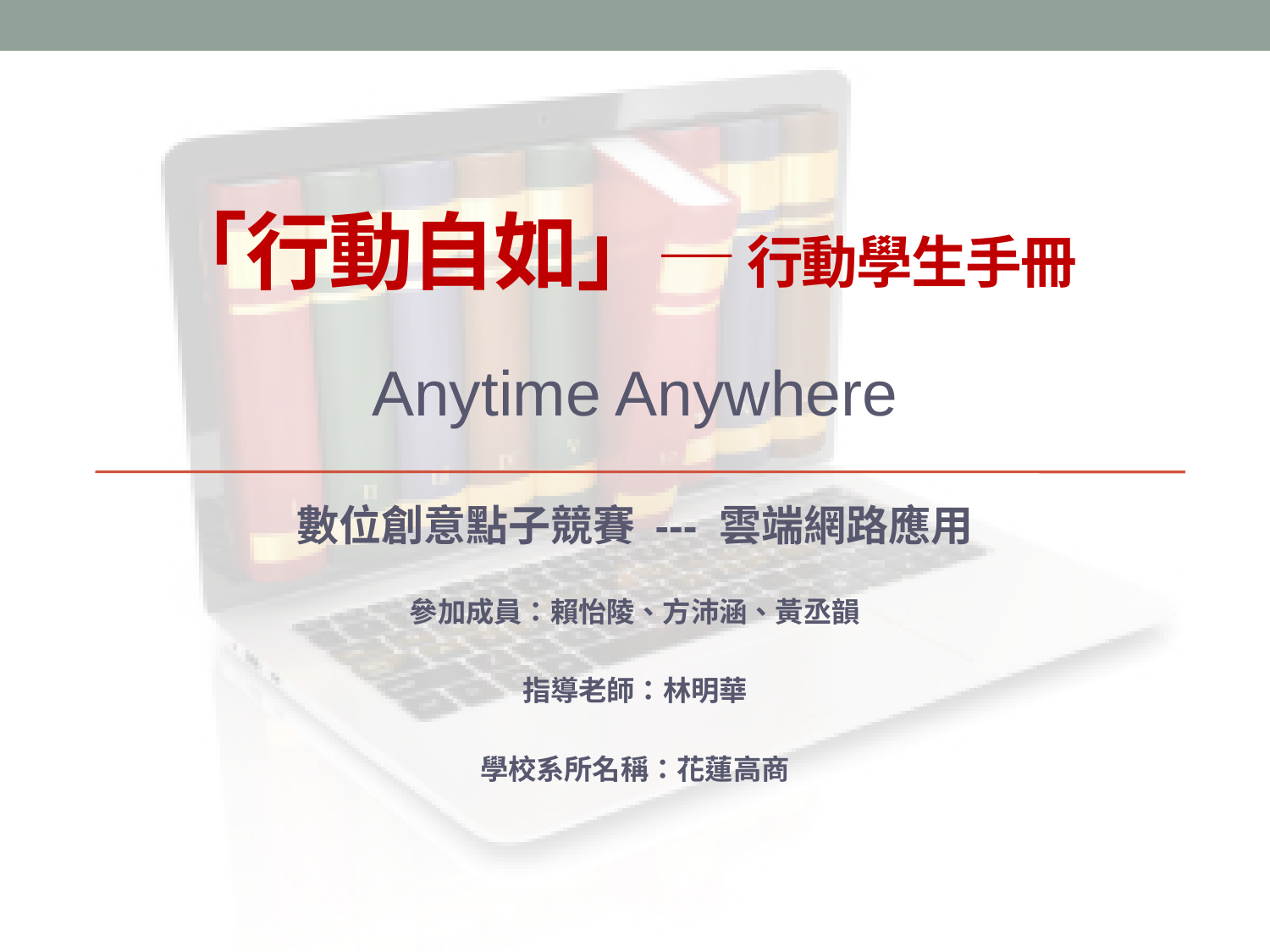

# 「行動自如」─ 行動學生手冊
Anytime Anywhere

數位創意點子競賽 --- 雲端網路應用

參加成員：賴怡陵、方沛涵、黃丞韻

指導老師：林明華

學校系所名稱：花蓮高商